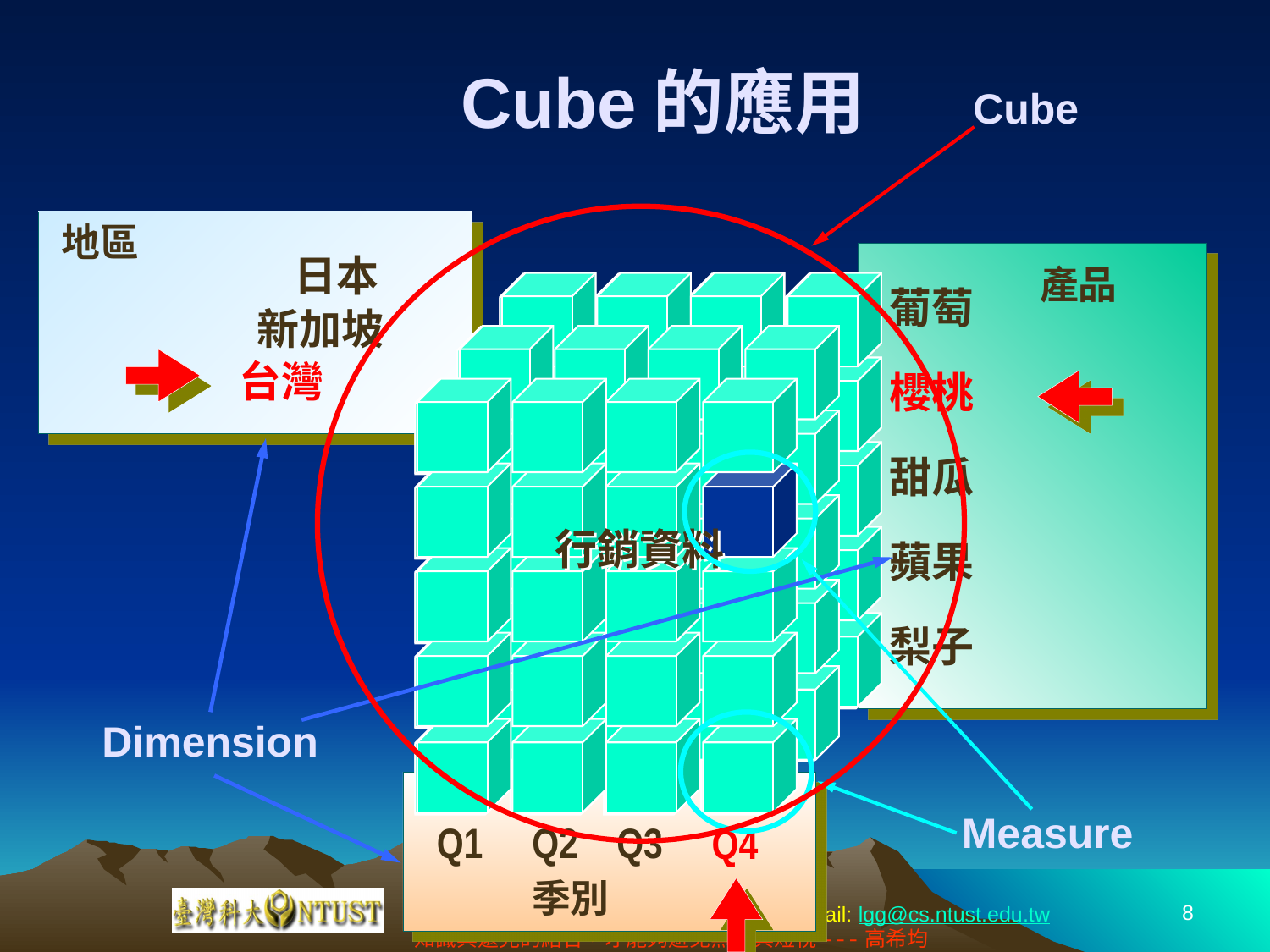

Cube的應用
Cube

地區
日本
新加坡
  台灣

產品
葡萄
櫻桃
甜瓜
蘋果
梨子

行銷資料

行銷資料

Dimension

Measure

Q1
Q2
Q3
Q4
季別
8